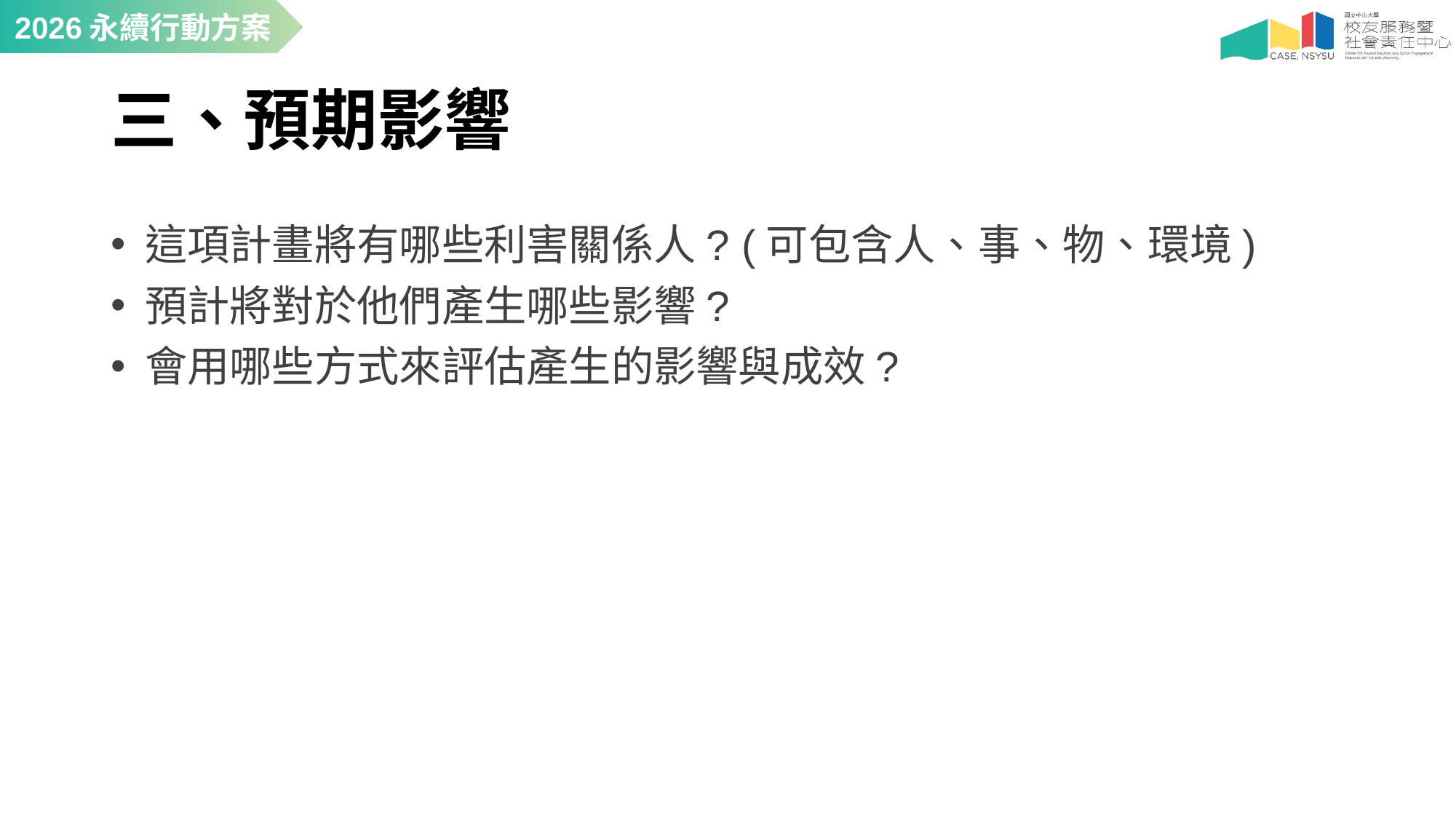

# 三、預期影響
這項計畫將有哪些利害關係人? (可包含人、事、物、環境)
預計將對於他們產生哪些影響?
會用哪些方式來評估產生的影響與成效?